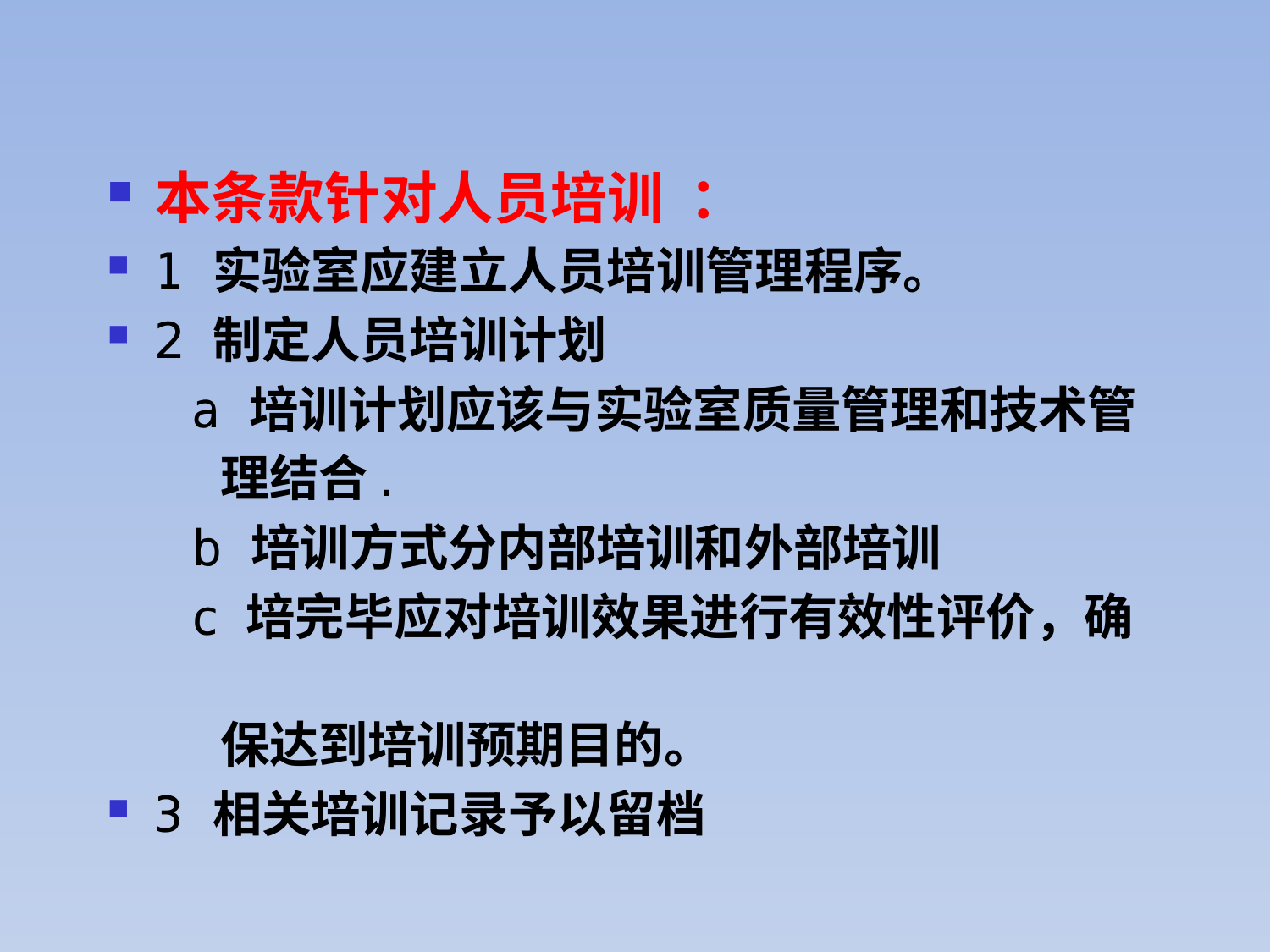

本条款针对人员培训  ：
1 实验室应建立人员培训管理程序。
2 制定人员培训计划
      a 培训计划应该与实验室质量管理和技术管
         理结合.
      b 培训方式分内部培训和外部培训
      c 培完毕应对培训效果进行有效性评价，确
         保达到培训预期目的。
3 相关培训记录予以留档